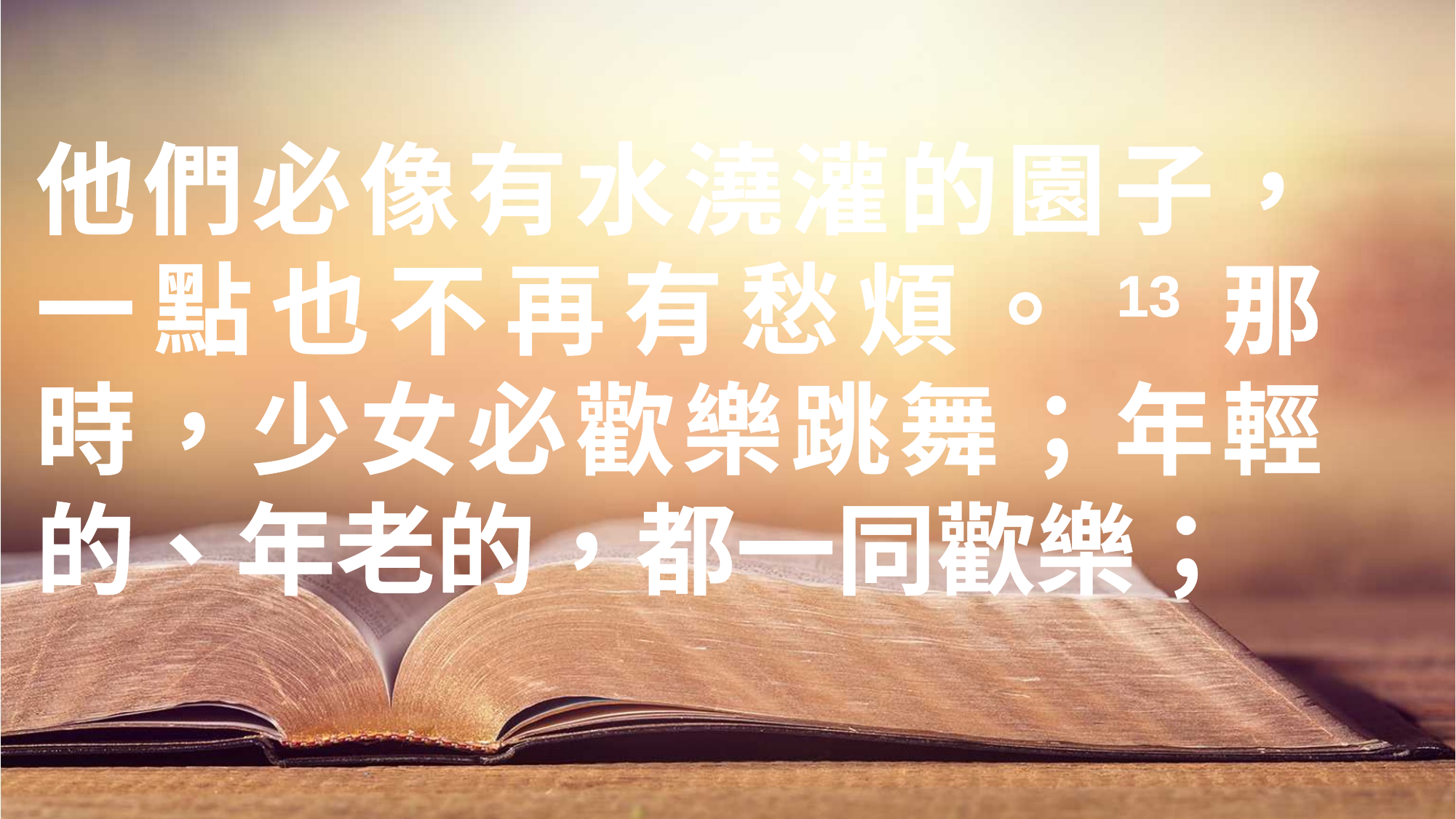

他們必像有水澆灌的園子，一點也不再有愁煩。13那時，少女必歡樂跳舞；年輕的、年老的，都一同歡樂；